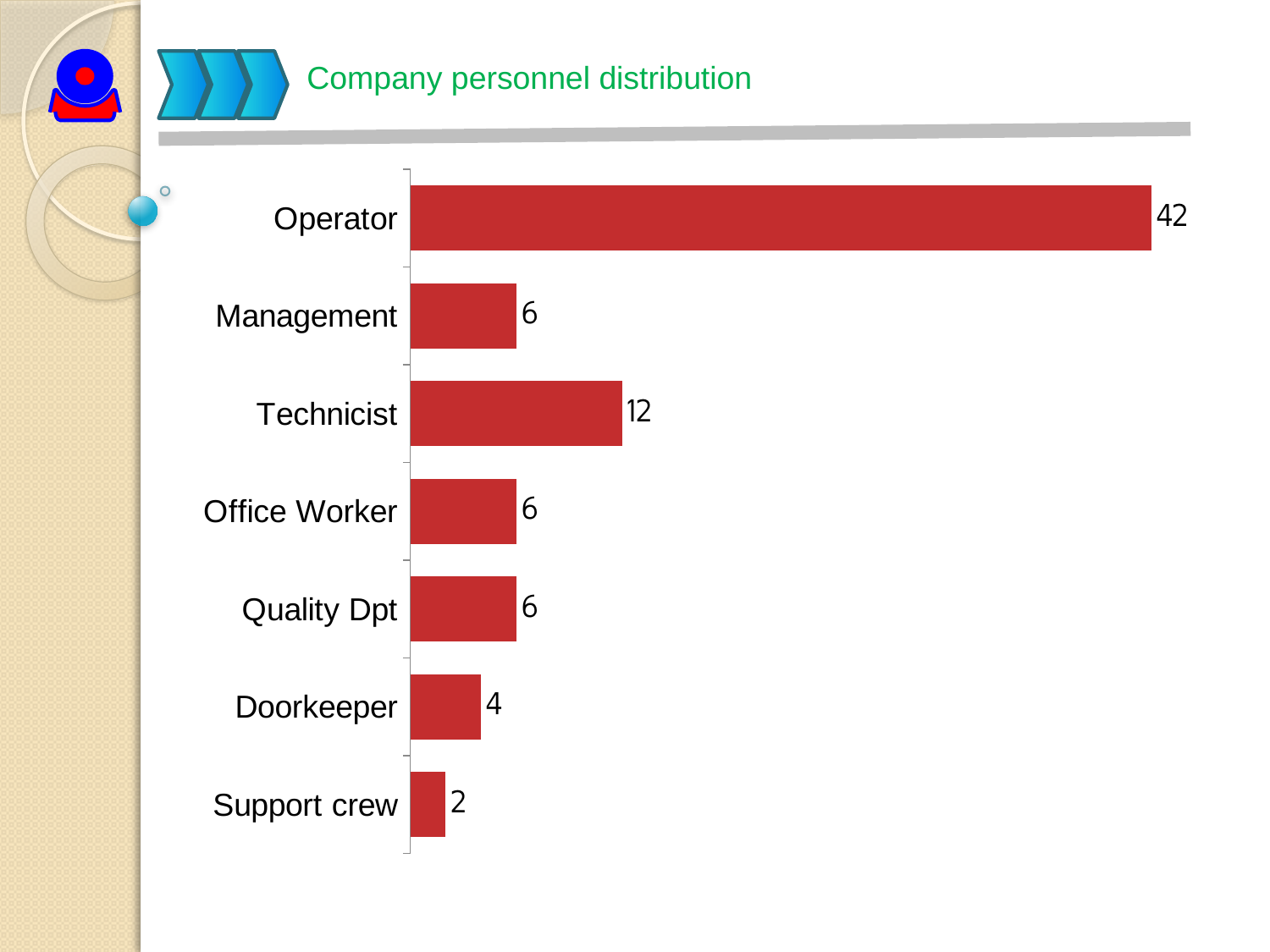

Company personnel distribution

### Chart

| Category | 人数 |
|---|---|
| Support crew | 2.0 |
| Doorkeeper | 4.0 |
| Quality Dpt | 6.0 |
| Office Worker | 6.0 |
| Technicist | 12.0 |
| Management | 6.0 |
| Operator | 42.0 |